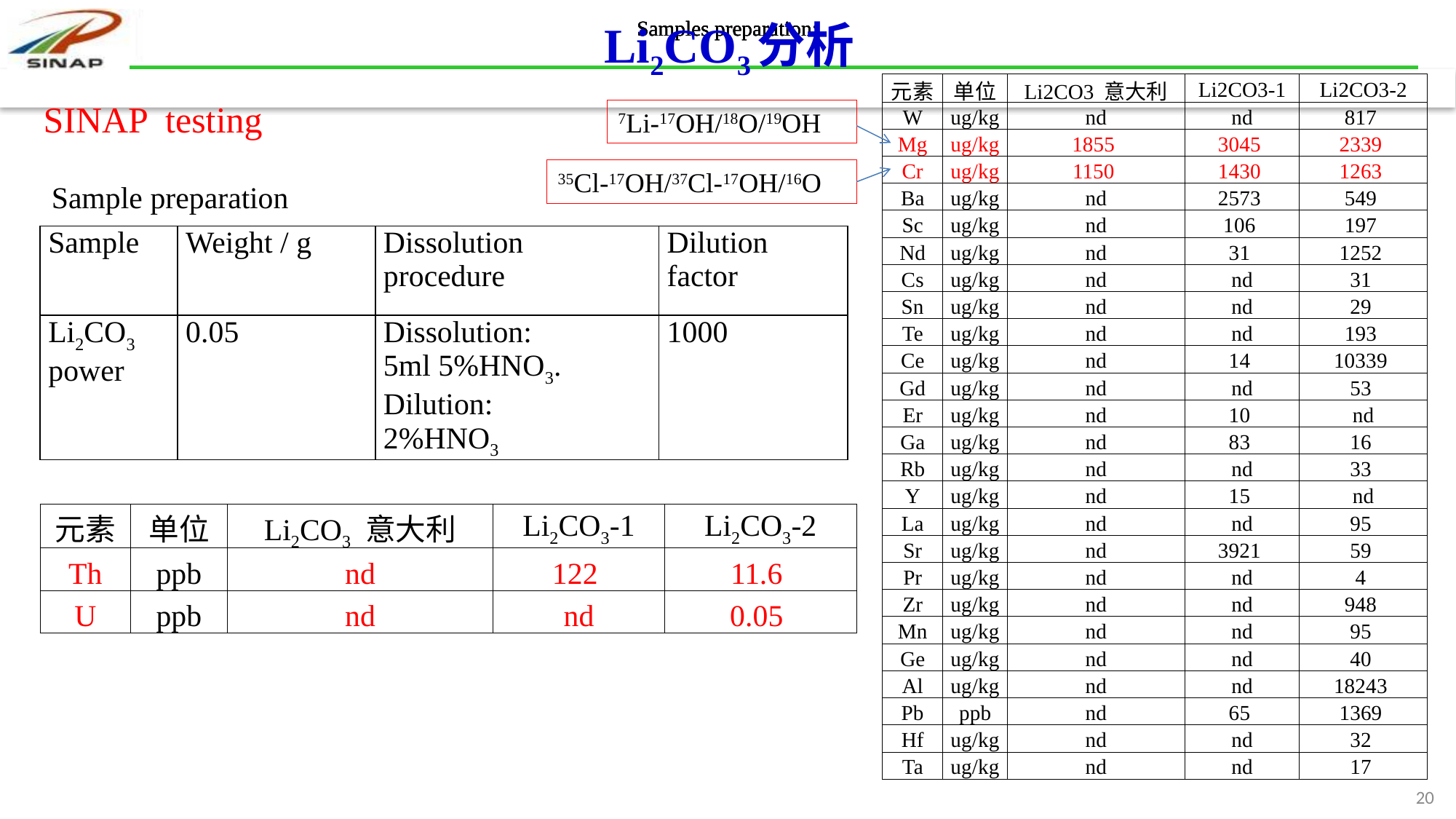

Samples preparation:
Samples preparation:
Samples preparation:
Samples preparation:
Li2CO3分析
| 元素 | 单位 | Li2CO3 意大利 | Li2CO3-1 | Li2CO3-2 |
| --- | --- | --- | --- | --- |
| W | ug/kg | nd | nd | 817 |
| Mg | ug/kg | 1855 | 3045 | 2339 |
| Cr | ug/kg | 1150 | 1430 | 1263 |
| Ba | ug/kg | nd | 2573 | 549 |
| Sc | ug/kg | nd | 106 | 197 |
| Nd | ug/kg | nd | 31 | 1252 |
| Cs | ug/kg | nd | nd | 31 |
| Sn | ug/kg | nd | nd | 29 |
| Te | ug/kg | nd | nd | 193 |
| Ce | ug/kg | nd | 14 | 10339 |
| Gd | ug/kg | nd | nd | 53 |
| Er | ug/kg | nd | 10 | nd |
| Ga | ug/kg | nd | 83 | 16 |
| Rb | ug/kg | nd | nd | 33 |
| Y | ug/kg | nd | 15 | nd |
| La | ug/kg | nd | nd | 95 |
| Sr | ug/kg | nd | 3921 | 59 |
| Pr | ug/kg | nd | nd | 4 |
| Zr | ug/kg | nd | nd | 948 |
| Mn | ug/kg | nd | nd | 95 |
| Ge | ug/kg | nd | nd | 40 |
| Al | ug/kg | nd | nd | 18243 |
| Pb | ppb | nd | 65 | 1369 |
| Hf | ug/kg | nd | nd | 32 |
| Ta | ug/kg | nd | nd | 17 |
SINAP  testing
7Li-17OH/18O/19OH
35Cl-17OH/37Cl-17OH/16O
Sample preparation
| Sample | Weight / g | Dissolution procedure | Dilution factor |
| --- | --- | --- | --- |
| Li2CO3 power | 0.05 | Dissolution: 5ml 5%HNO3. Dilution: 2%HNO3 | 1000 |
| 元素 | 单位 | Li2CO3 意大利 | Li2CO3-1 | Li2CO3-2 |
| --- | --- | --- | --- | --- |
| Th | ppb | nd | 122 | 11.6 |
| U | ppb | nd | nd | 0.05 |
20